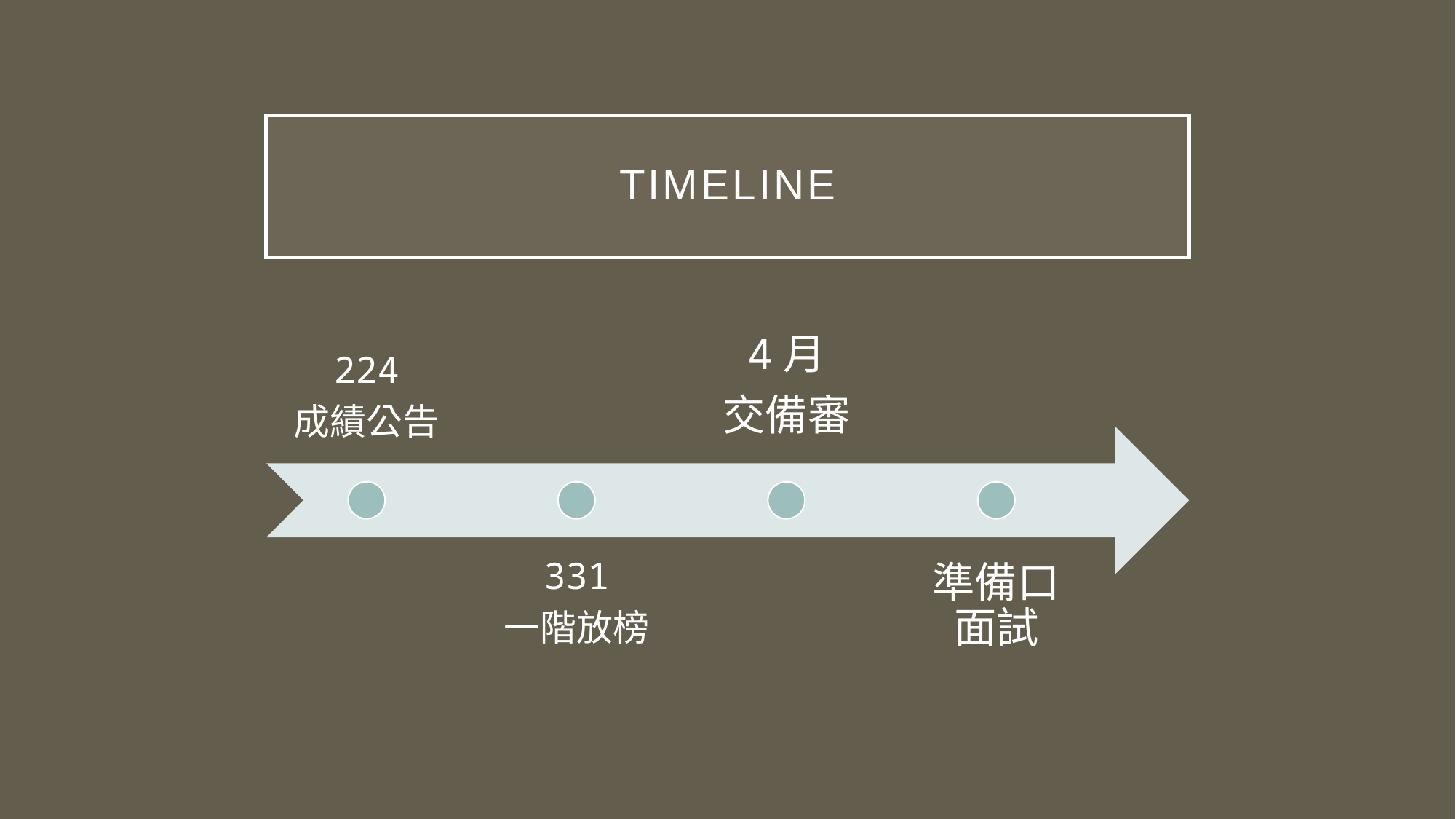

# timeline
224
成績公告
331
一階放榜
4月
交備審
準備口面試